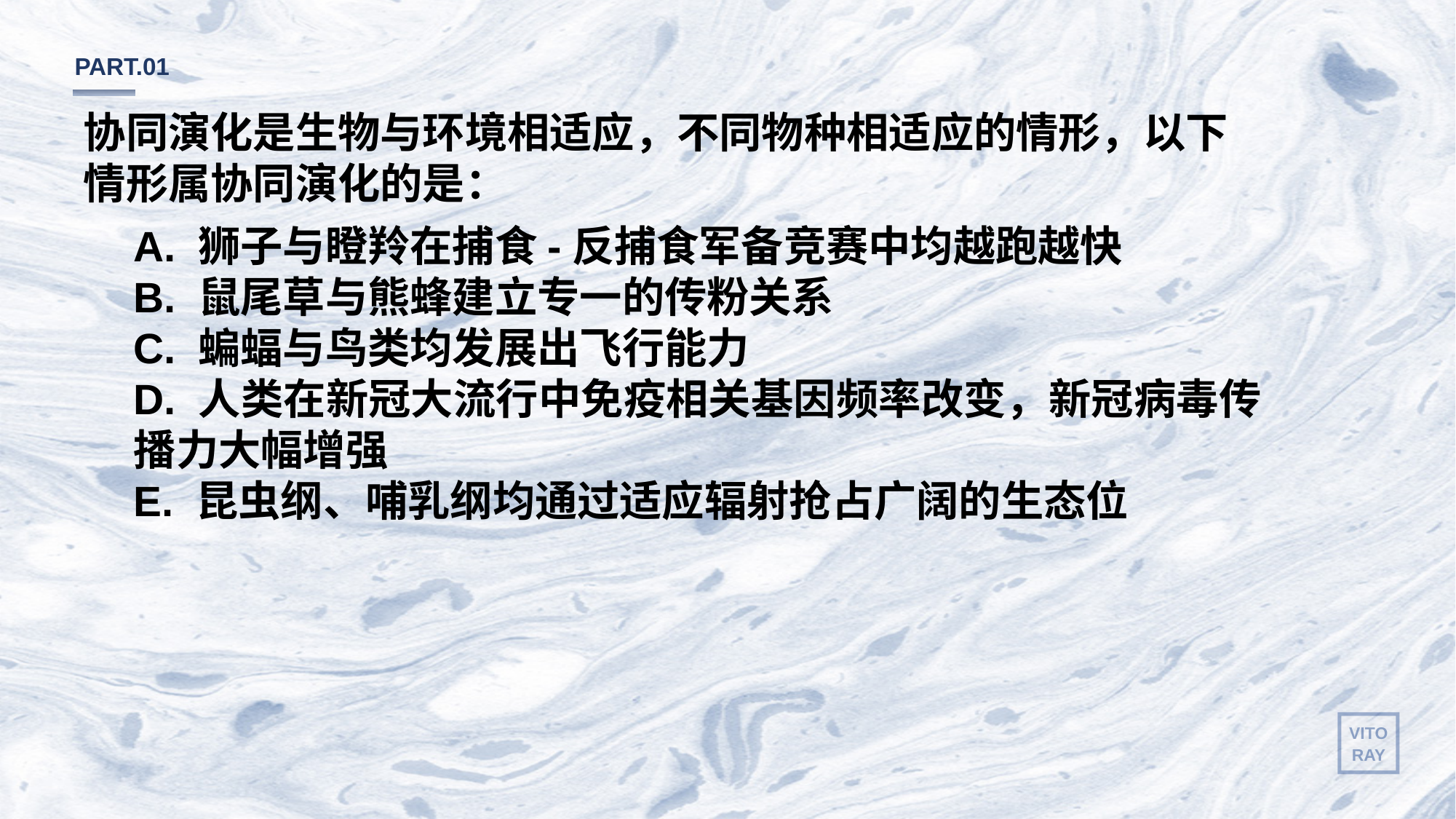

PART.01

协同演化是生物与环境相适应，不同物种相适应的情形，以下情形属协同演化的是：
A. 狮子与瞪羚在捕食-反捕食军备竞赛中均越跑越快
B. 鼠尾草与熊蜂建立专一的传粉关系
C. 蝙蝠与鸟类均发展出飞行能力
D. 人类在新冠大流行中免疫相关基因频率改变，新冠病毒传播力大幅增强
E. 昆虫纲、哺乳纲均通过适应辐射抢占广阔的生态位

VITO
RAY